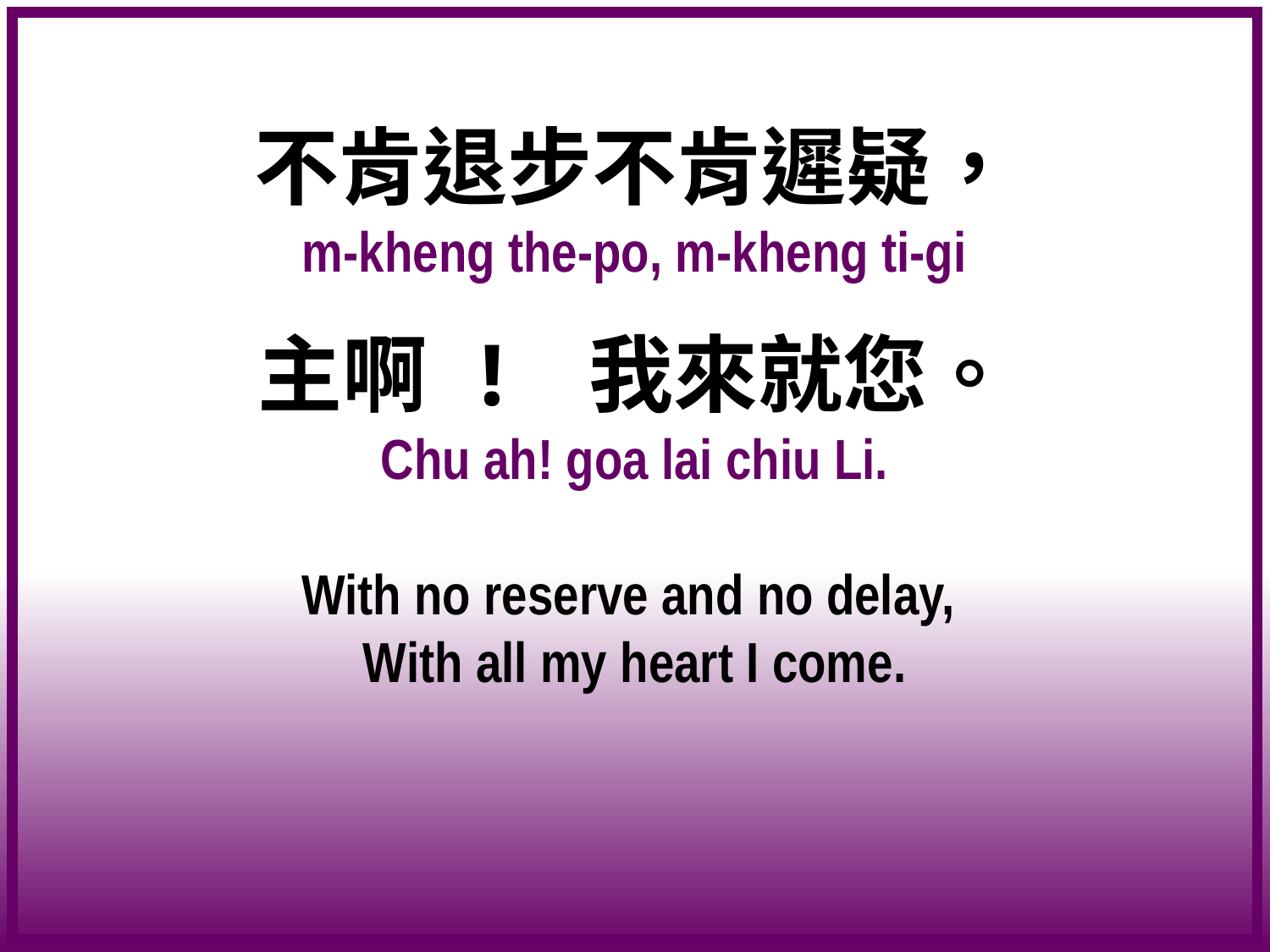

不肯退步不肯遲疑，
m-kheng the-po, m-kheng ti-gi

主啊 ! 我來就您。
Chu ah! goa lai chiu Li.

With no reserve and no delay,
With all my heart I come.